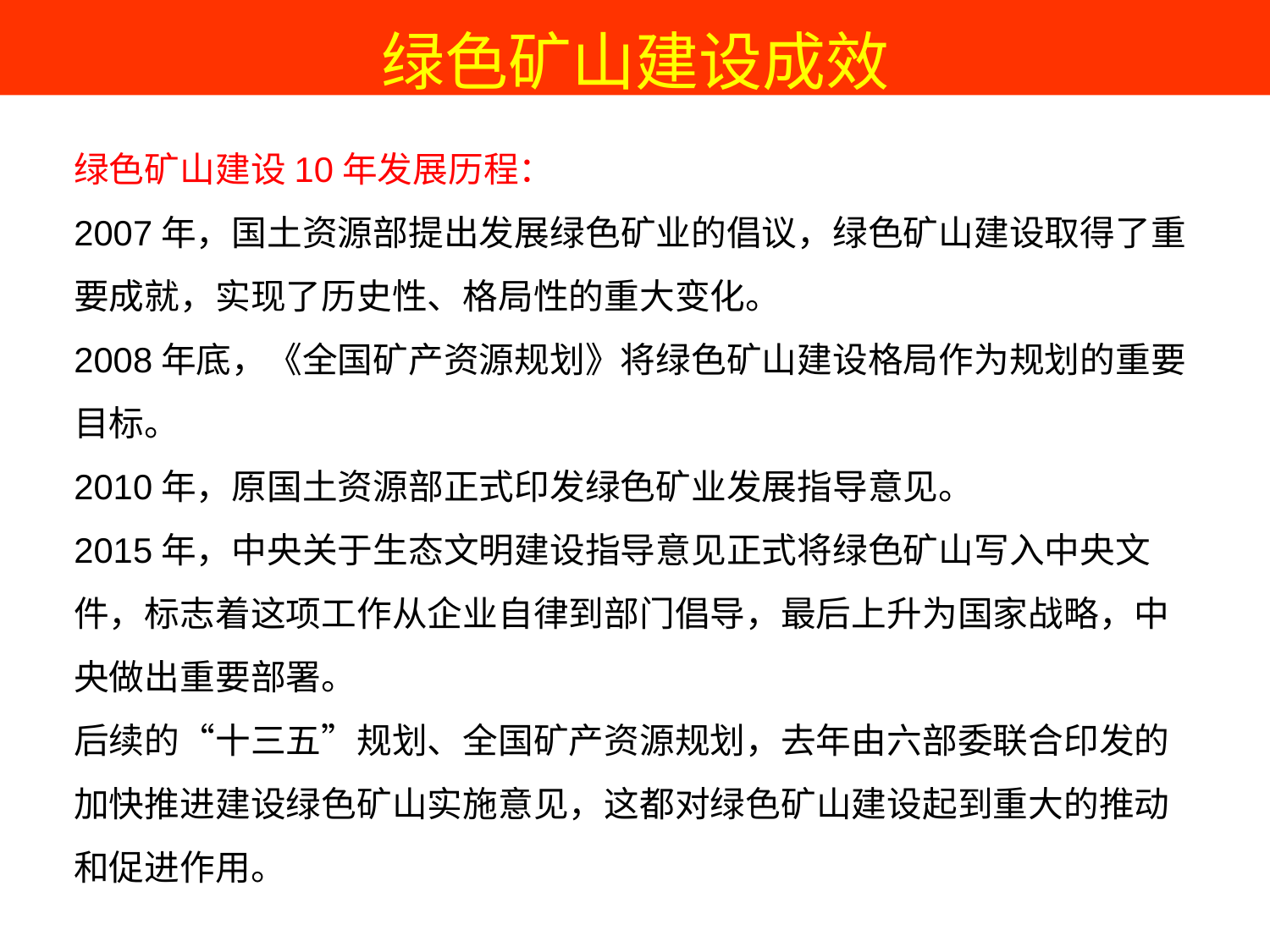

绿色矿山建设成效
绿色矿山建设10年发展历程：
2007年，国土资源部提出发展绿色矿业的倡议，绿色矿山建设取得了重要成就，实现了历史性、格局性的重大变化。
2008年底，《全国矿产资源规划》将绿色矿山建设格局作为规划的重要目标。
2010年，原国土资源部正式印发绿色矿业发展指导意见。
2015年，中央关于生态文明建设指导意见正式将绿色矿山写入中央文件，标志着这项工作从企业自律到部门倡导，最后上升为国家战略，中央做出重要部署。
后续的“十三五”规划、全国矿产资源规划，去年由六部委联合印发的加快推进建设绿色矿山实施意见，这都对绿色矿山建设起到重大的推动和促进作用。